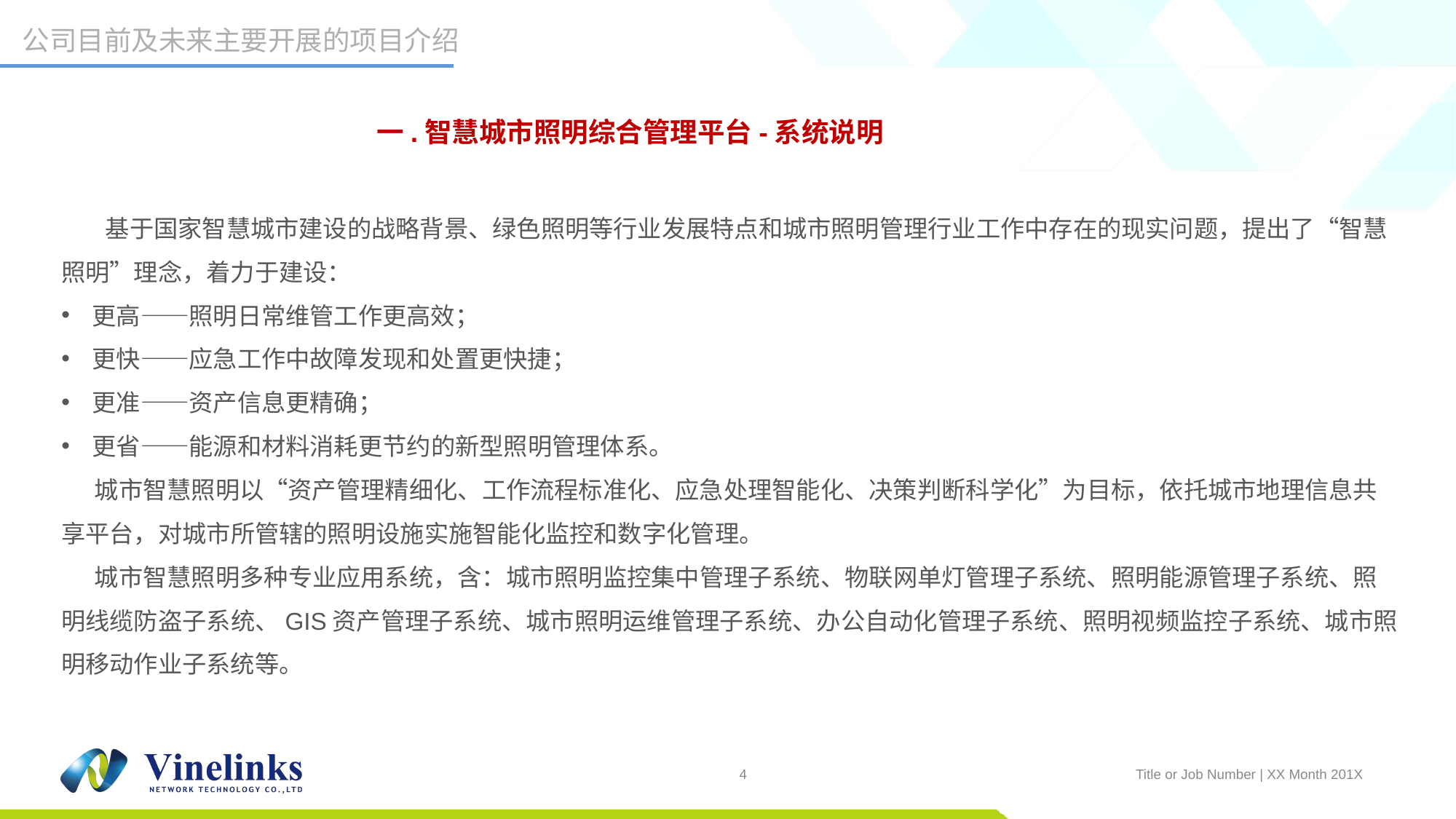

公司目前及未来主要开展的项目介绍
# 一.智慧城市照明综合管理平台-系统说明
       基于国家智慧城市建设的战略背景、绿色照明等行业发展特点和城市照明管理行业工作中存在的现实问题，提出了“智慧照明”理念，着力于建设：
   更高——照明日常维管工作更高效；
   更快——应急工作中故障发现和处置更快捷；
   更准——资产信息更精确；
   更省——能源和材料消耗更节约的新型照明管理体系。
     城市智慧照明以“资产管理精细化、工作流程标准化、应急处理智能化、决策判断科学化”为目标，依托城市地理信息共享平台，对城市所管辖的照明设施实施智能化监控和数字化管理。
     城市智慧照明多种专业应用系统，含：城市照明监控集中管理子系统、物联网单灯管理子系统、照明能源管理子系统、照明线缆防盗子系统、GIS资产管理子系统、城市照明运维管理子系统、办公自动化管理子系统、照明视频监控子系统、城市照明移动作业子系统等。

4
Title or Job Number | XX Month 201X